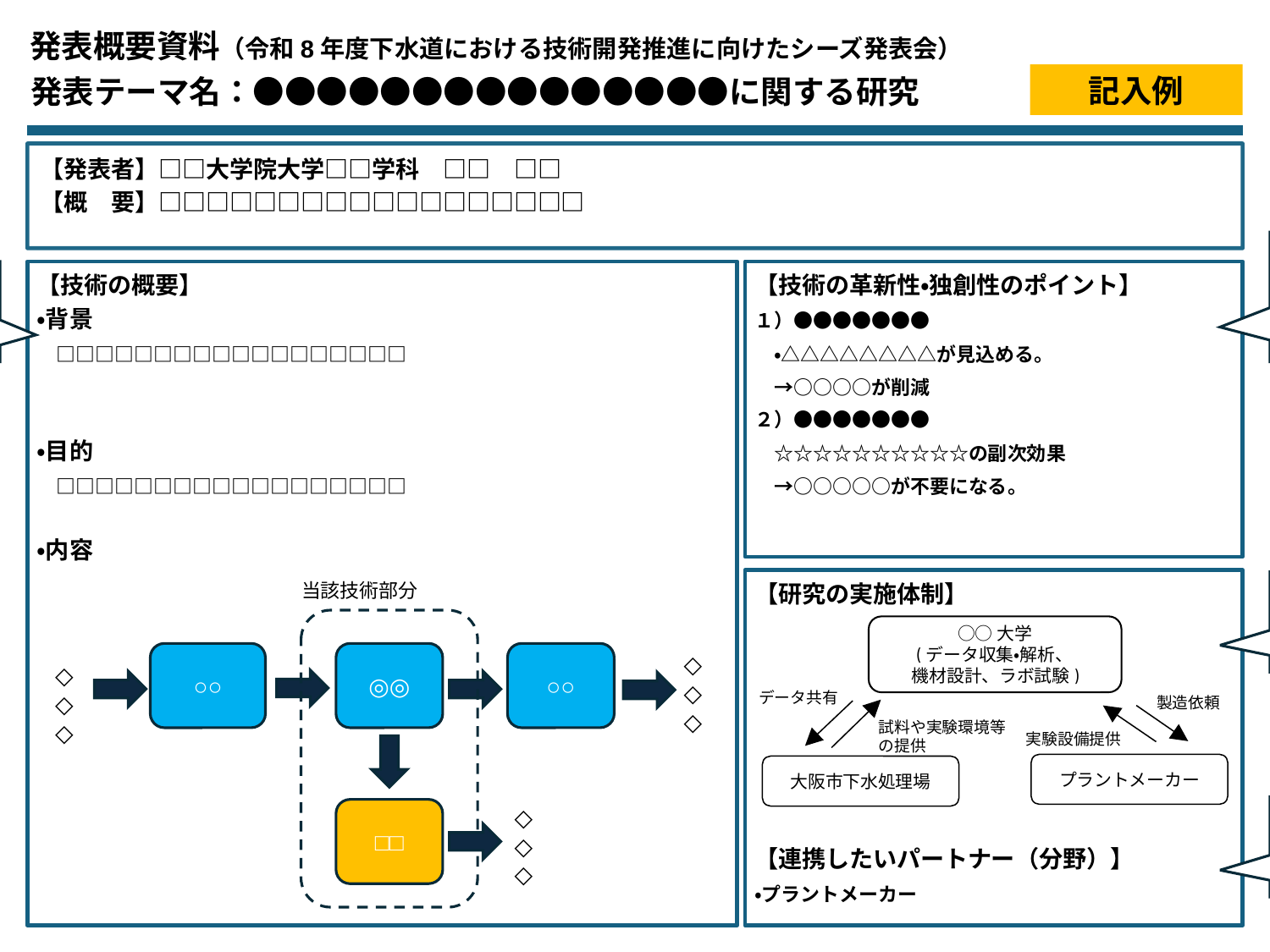

発表概要資料（令和8年度下水道における技術開発推進に向けたシーズ発表会）
記入例
# 発表テーマ名：●●●●●●●●●●●●●●●に関する研究
【発表者】□□大学院大学□□学科　□□　□□
【概　要】□□□□□□□□□□□□□□□□□□

類似する技術と比較した優位性（技術の革新性・独創性）について、記載してください。
技術シーズの背景・目的・内容について記載してください。
【技術の概要】
・背景
　□□□□□□□□□□□□□□□□□□

・目的
　□□□□□□□□□□□□□□□□□□

・内容
【技術の革新性・独創性のポイント】
１）●●●●●●●
　・△△△△△△△△が見込める。
　→○○○○が削減
２）●●●●●●●
　☆☆☆☆☆☆☆☆☆☆の副次効果
　→○○○○○が不要になる。

【研究の実施体制】

【連携したいパートナー（分野）】
・プラントメーカー
当該技術部分
技術シーズの研究にあたり、想定する実施体制を記載してください。

○○大学
(データ収集・解析、
機材設計、ラボ試験)
○○
◇◇◇
◎◎
○○
◇◇◇

データ共有
製造依頼
試料や実験環境等の提供
実験設備提供

プラントメーカー
大阪市下水処理場
◇◇◇
技術シーズの研究にあたり、連携したいパートナーを記載してください。
□□